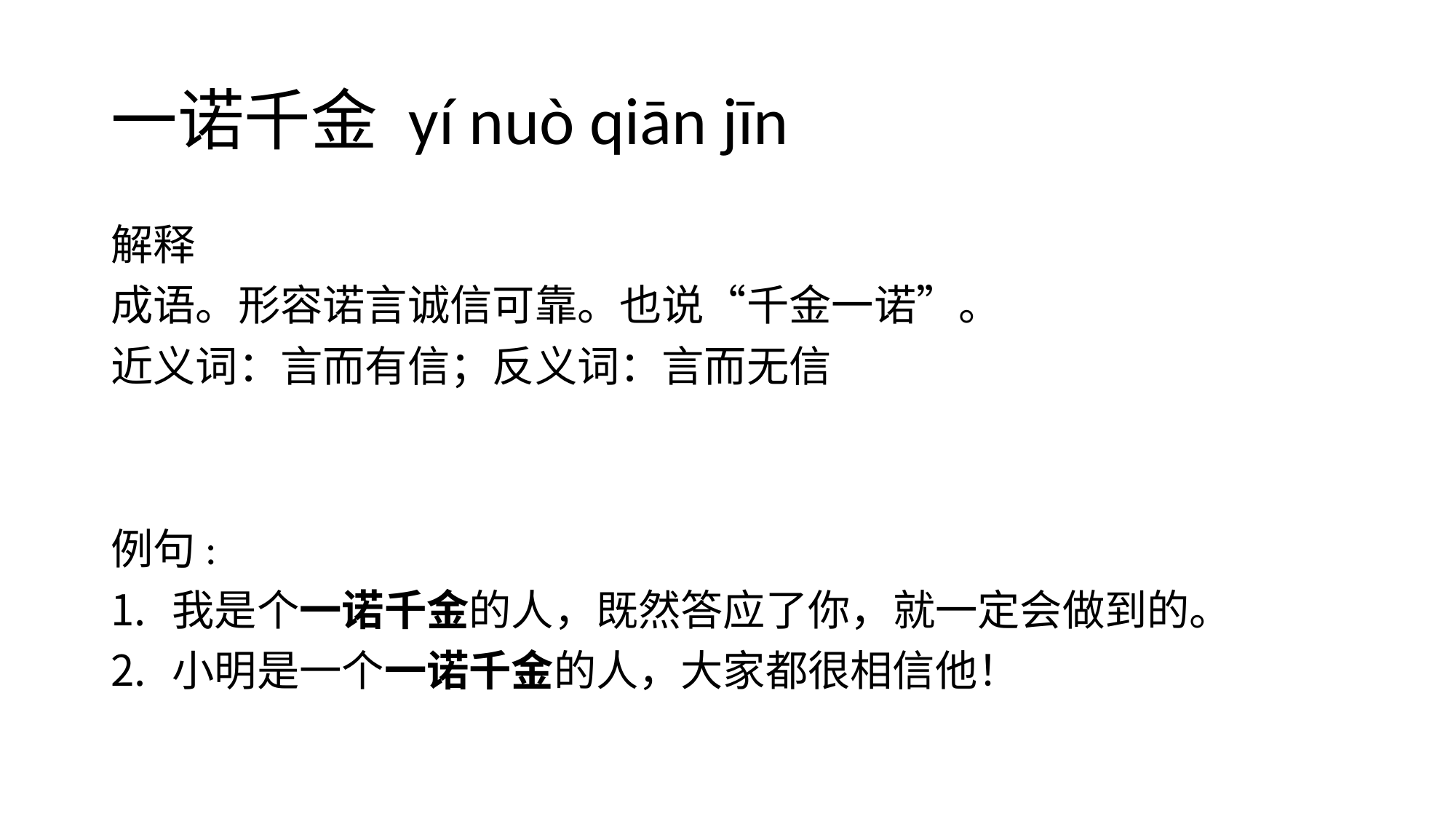

# 一诺千金 yí nuò qiān jīn
解释
成语。形容诺言诚信可靠。也说“千金一诺”。
近义词：言而有信；反义词：言而无信

例句:
我是个一诺千金的人，既然答应了你，就一定会做到的。
小明是一个一诺千金的人，大家都很相信他！